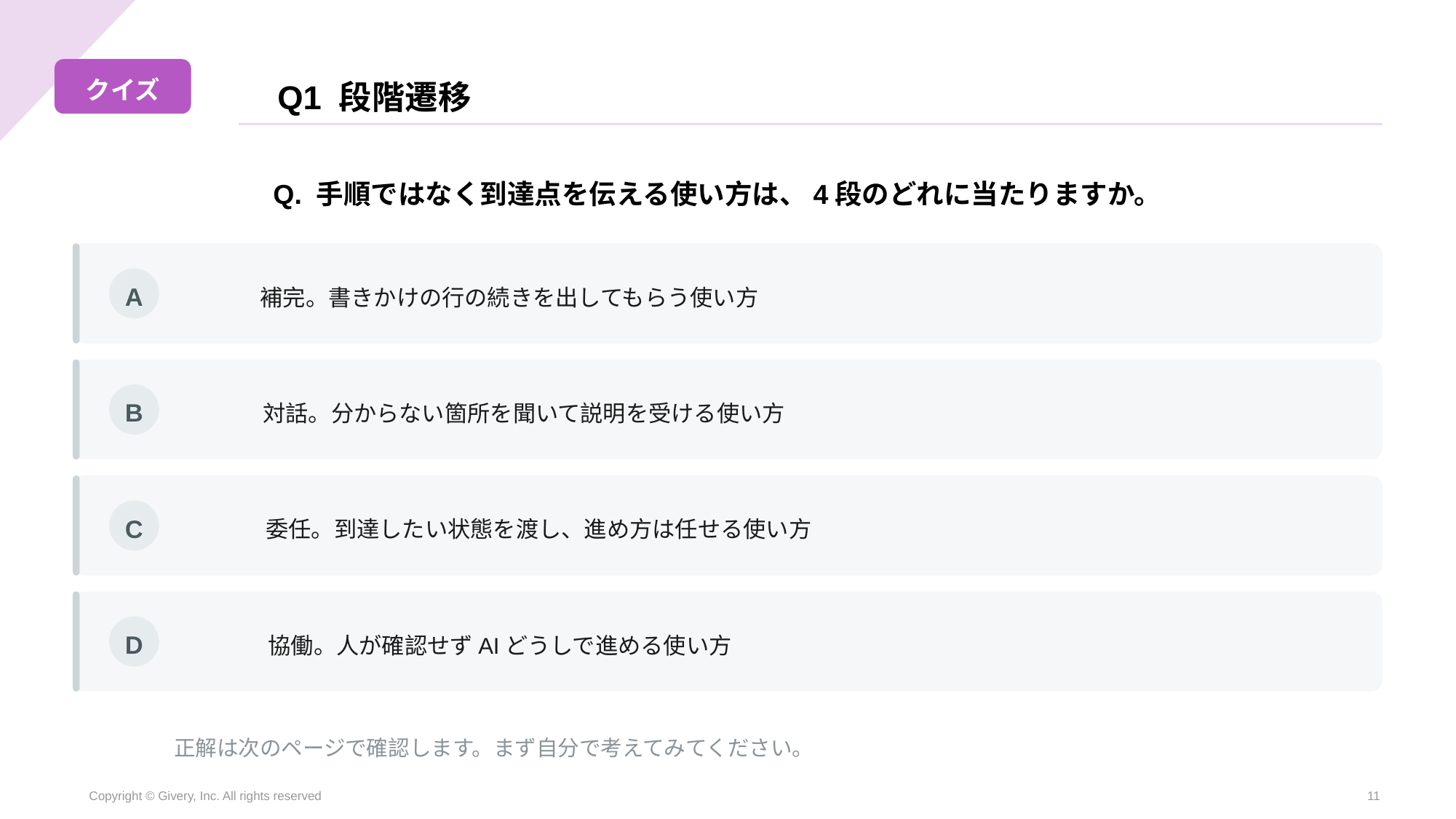

クイズ
Q1 段階遷移

Q. 手順ではなく到達点を伝える使い方は、4段のどれに当たりますか。

A
補完。書きかけの行の続きを出してもらう使い方

B
対話。分からない箇所を聞いて説明を受ける使い方

C
委任。到達したい状態を渡し、進め方は任せる使い方

D
協働。人が確認せずAIどうしで進める使い方
正解は次のページで確認します。まず自分で考えてみてください。
Copyright © Givery, Inc. All rights reserved
11